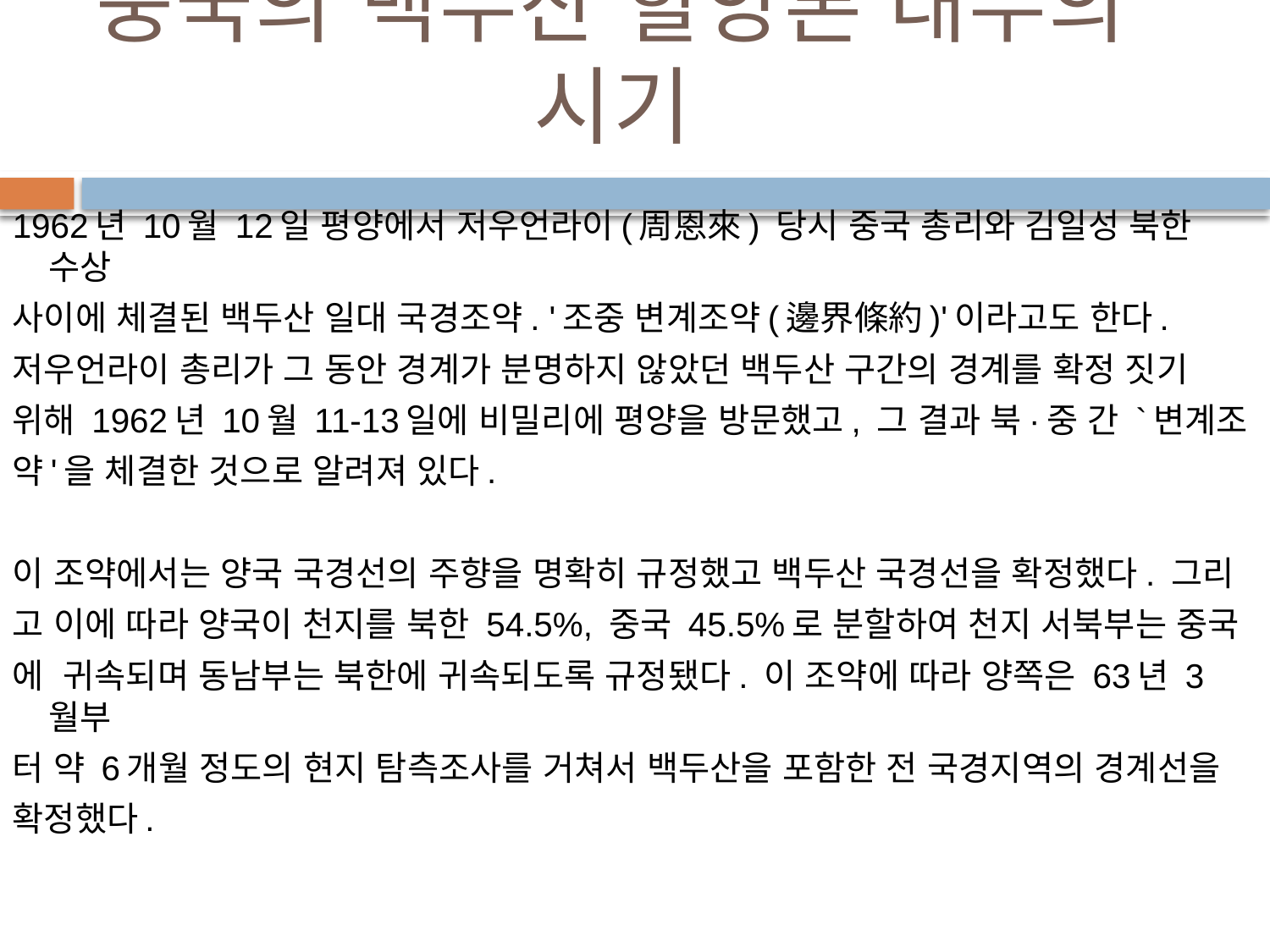

# 중국의 백두산 할양론 대두의 시기

1962년 10월 12일 평양에서 저우언라이(周恩來) 당시 중국 총리와 김일성 북한 수상
사이에 체결된 백두산 일대 국경조약. '조중 변계조약(邊界條約)'이라고도 한다.
저우언라이 총리가 그 동안 경계가 분명하지 않았던 백두산 구간의 경계를 확정 짓기
위해 1962년 10월 11-13일에 비밀리에 평양을 방문했고, 그 결과 북·중 간 `변계조
약'을 체결한 것으로 알려져 있다.

이 조약에서는 양국 국경선의 주향을 명확히 규정했고 백두산 국경선을 확정했다. 그리
고 이에 따라 양국이 천지를 북한 54.5%, 중국 45.5%로 분할하여 천지 서북부는 중국
에  귀속되며 동남부는 북한에 귀속되도록 규정됐다. 이 조약에 따라 양쪽은 63년 3월부
터 약 6개월 정도의 현지 탐측조사를 거쳐서 백두산을 포함한 전 국경지역의 경계선을
확정했다.